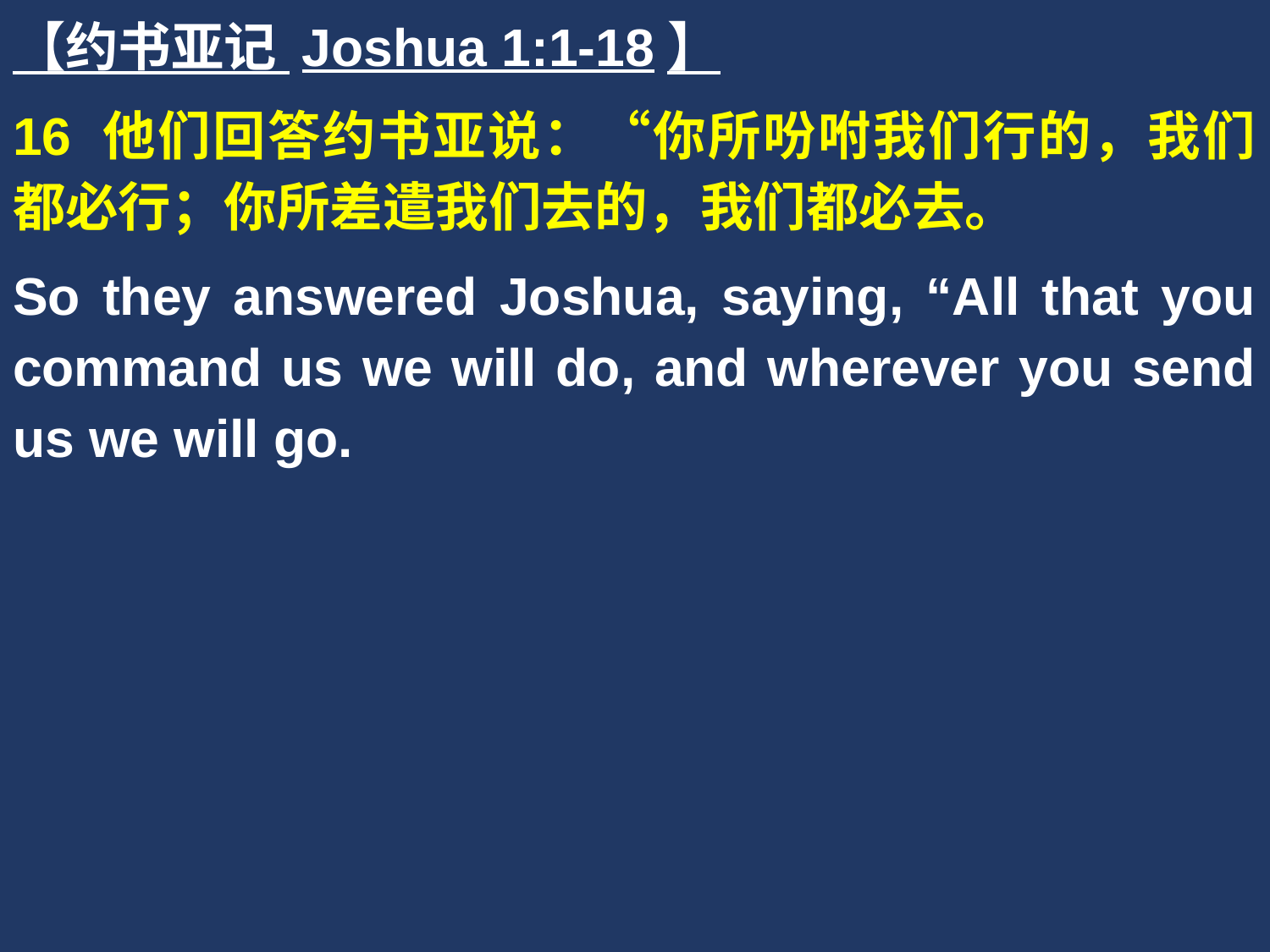

【约书亚记 Joshua 1:1-18】
16 他们回答约书亚说：“你所吩咐我们行的，我们都必行；你所差遣我们去的，我们都必去。
So they answered Joshua, saying, “All that you command us we will do, and wherever you send us we will go.